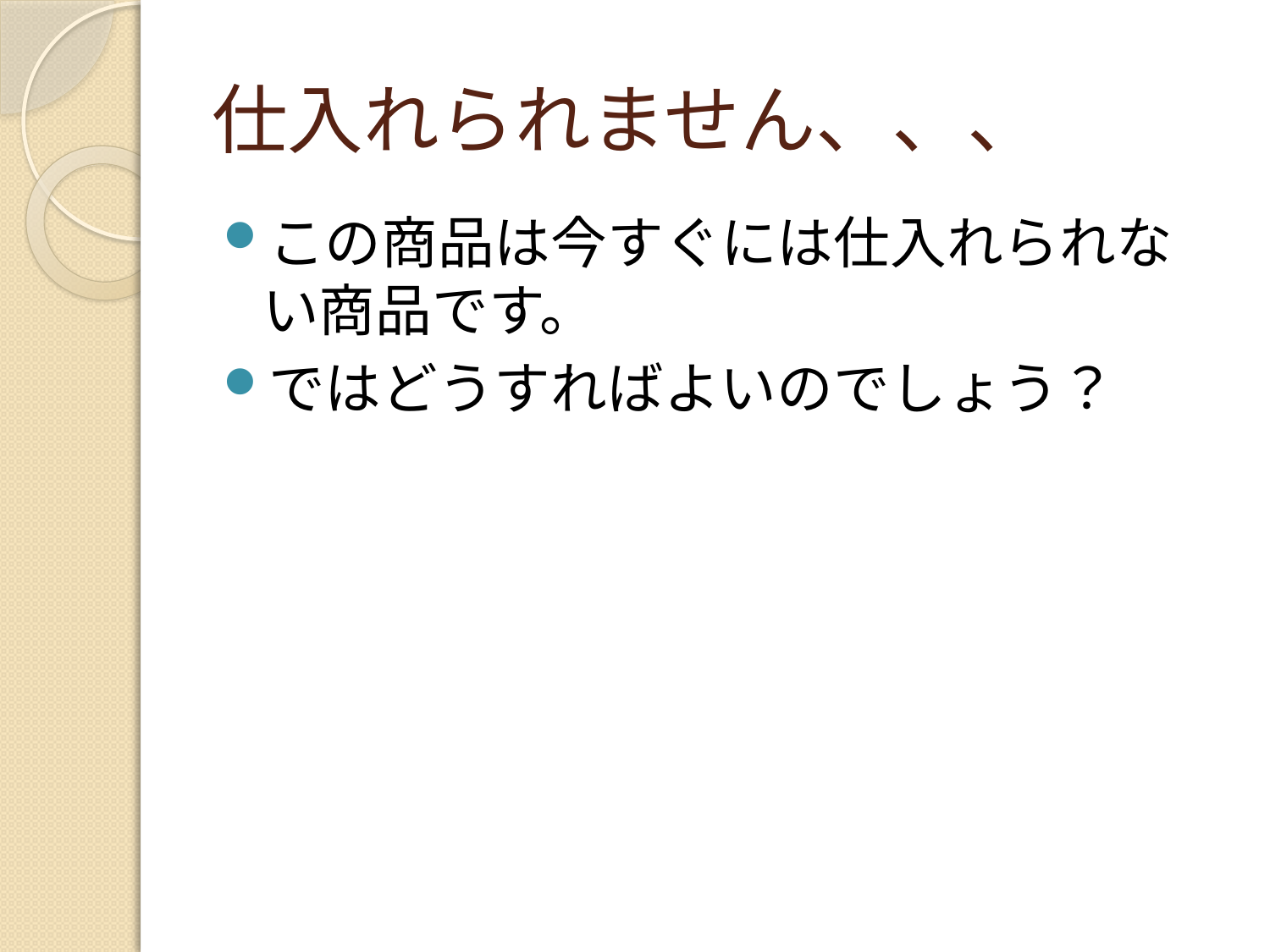

# 仕入れられません、、、
この商品は今すぐには仕入れられない商品です。
ではどうすればよいのでしょう？